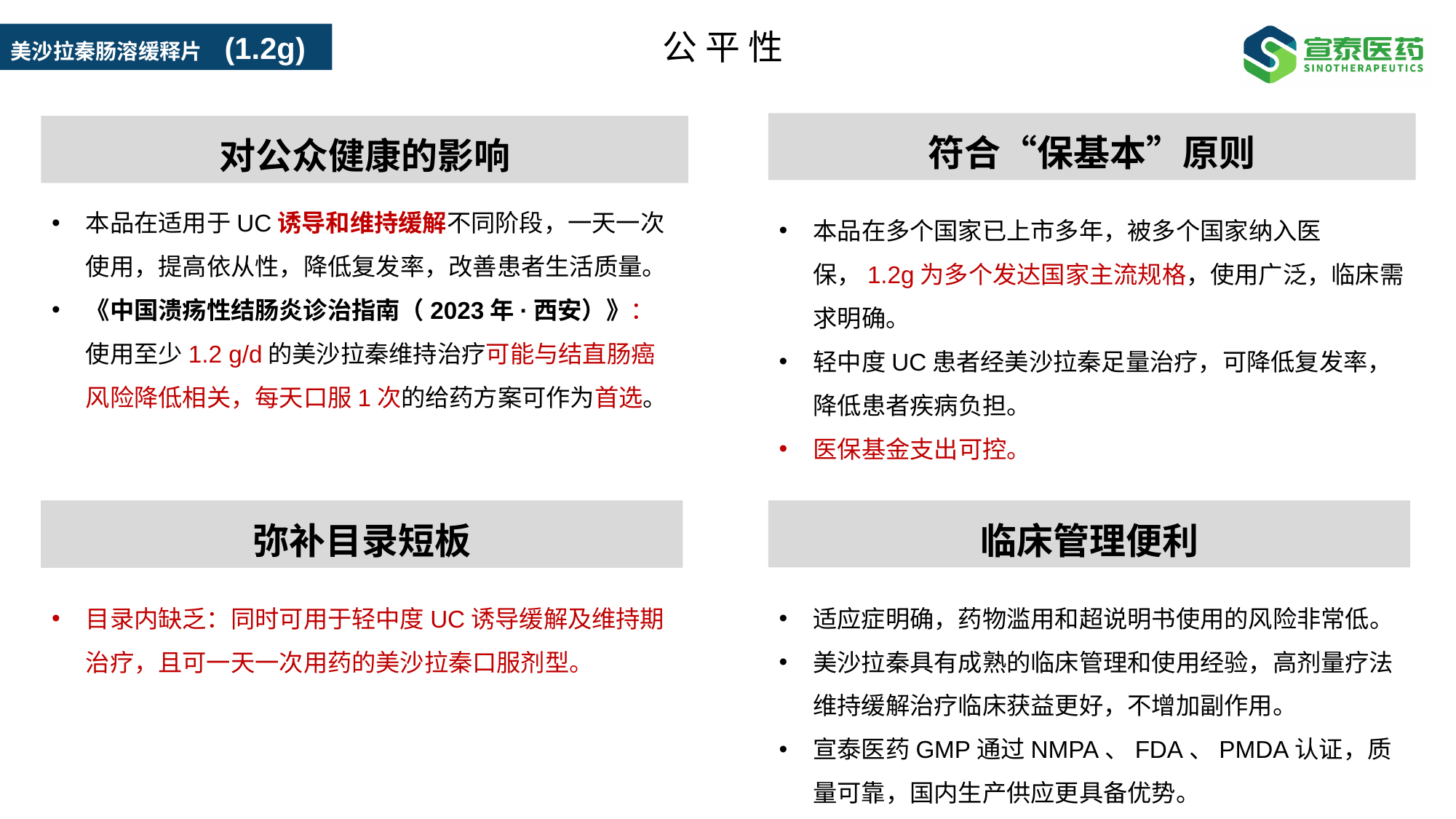

公 平 性
符合“保基本”原则
本品在多个国家已上市多年，被多个国家纳入医保，1.2g为多个发达国家主流规格，使用广泛，临床需求明确。
轻中度UC患者经美沙拉秦足量治疗，可降低复发率，降低患者疾病负担。
医保基金支出可控。

对公众健康的影响
本品在适用于UC诱导和维持缓解不同阶段，一天一次使用，提高依从性，降低复发率，改善患者生活质量。
《中国溃疡性结肠炎诊治指南（2023年·西安）》：使用至少1.2 g/d的美沙拉秦维持治疗可能与结直肠癌风险降低相关，每天口服1次的给药方案可作为首选。
弥补目录短板
临床管理便利
适应症明确，药物滥用和超说明书使用的风险非常低。
美沙拉秦具有成熟的临床管理和使用经验，高剂量疗法维持缓解治疗临床获益更好，不增加副作用。
宣泰医药GMP通过NMPA、FDA、PMDA认证，质量可靠，国内生产供应更具备优势。
目录内缺乏：同时可用于轻中度UC诱导缓解及维持期治疗，且可一天一次用药的美沙拉秦口服剂型。